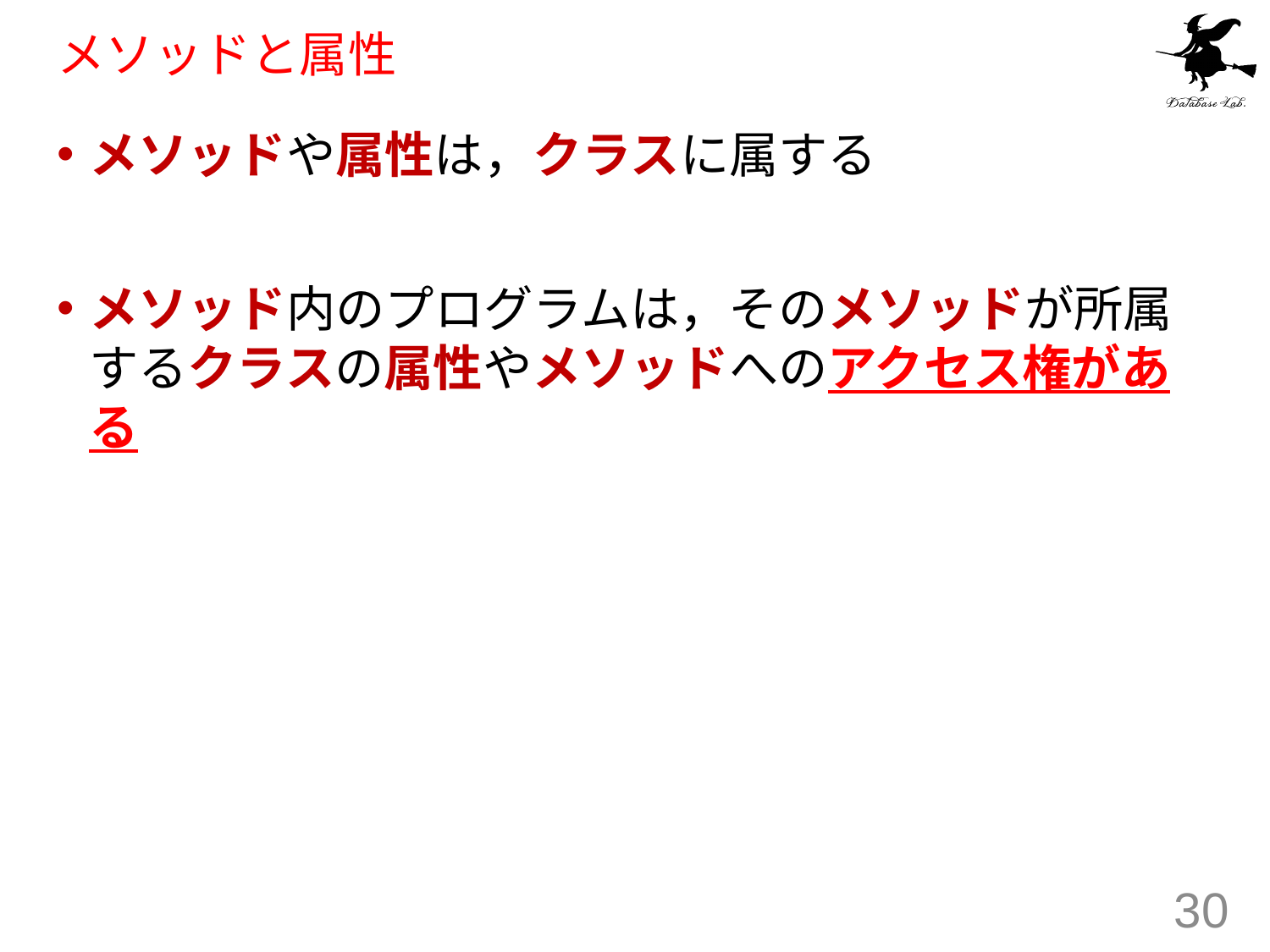

# メソッドと属性
メソッドや属性は，クラスに属する

メソッド内のプログラムは，そのメソッドが所属するクラスの属性やメソッドへのアクセス権がある

30